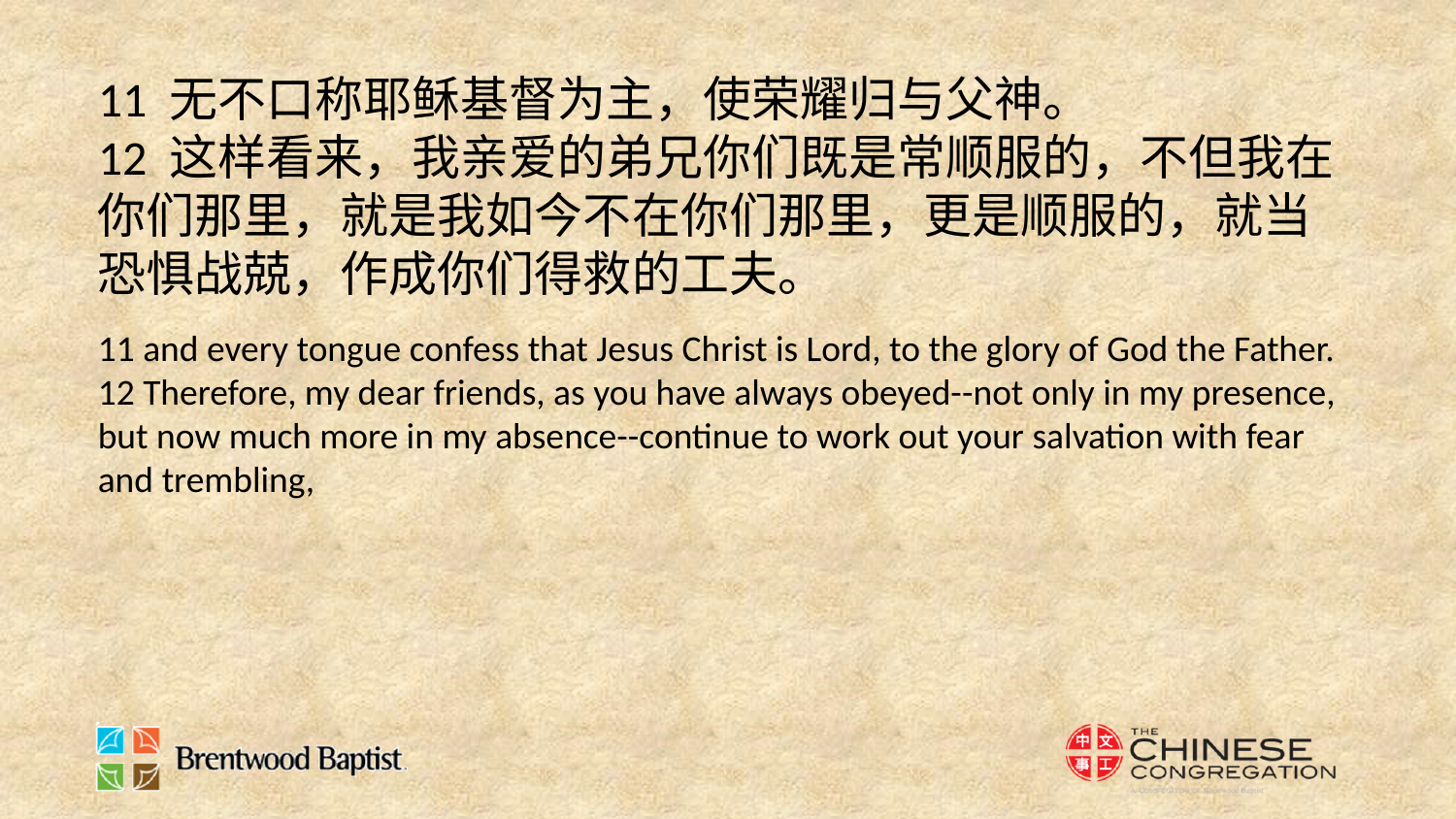

11 无不口称耶稣基督为主，使荣耀归与父神。
12 这样看来，我亲爱的弟兄你们既是常顺服的，不但我在你们那里，就是我如今不在你们那里，更是顺服的，就当恐惧战兢，作成你们得救的工夫。

11 and every tongue confess that Jesus Christ is Lord, to the glory of God the Father.
12 Therefore, my dear friends, as you have always obeyed--not only in my presence, but now much more in my absence--continue to work out your salvation with fear and trembling,